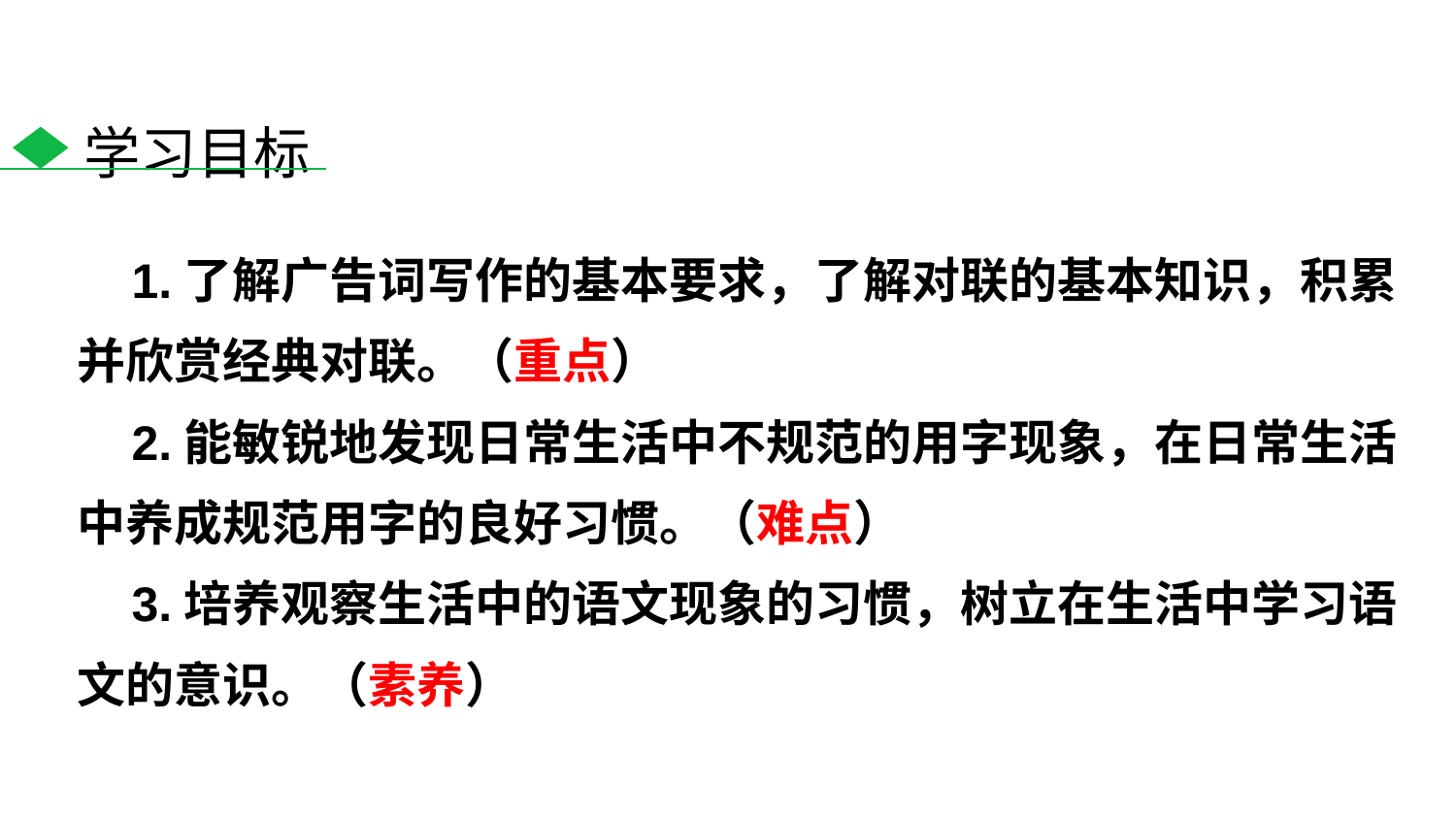

学习目标

    1.了解广告词写作的基本要求，了解对联的基本知识，积累并欣赏经典对联。（重点）
    2.能敏锐地发现日常生活中不规范的用字现象，在日常生活中养成规范用字的良好习惯。（难点）
    3.培养观察生活中的语文现象的习惯，树立在生活中学习语文的意识。（素养）